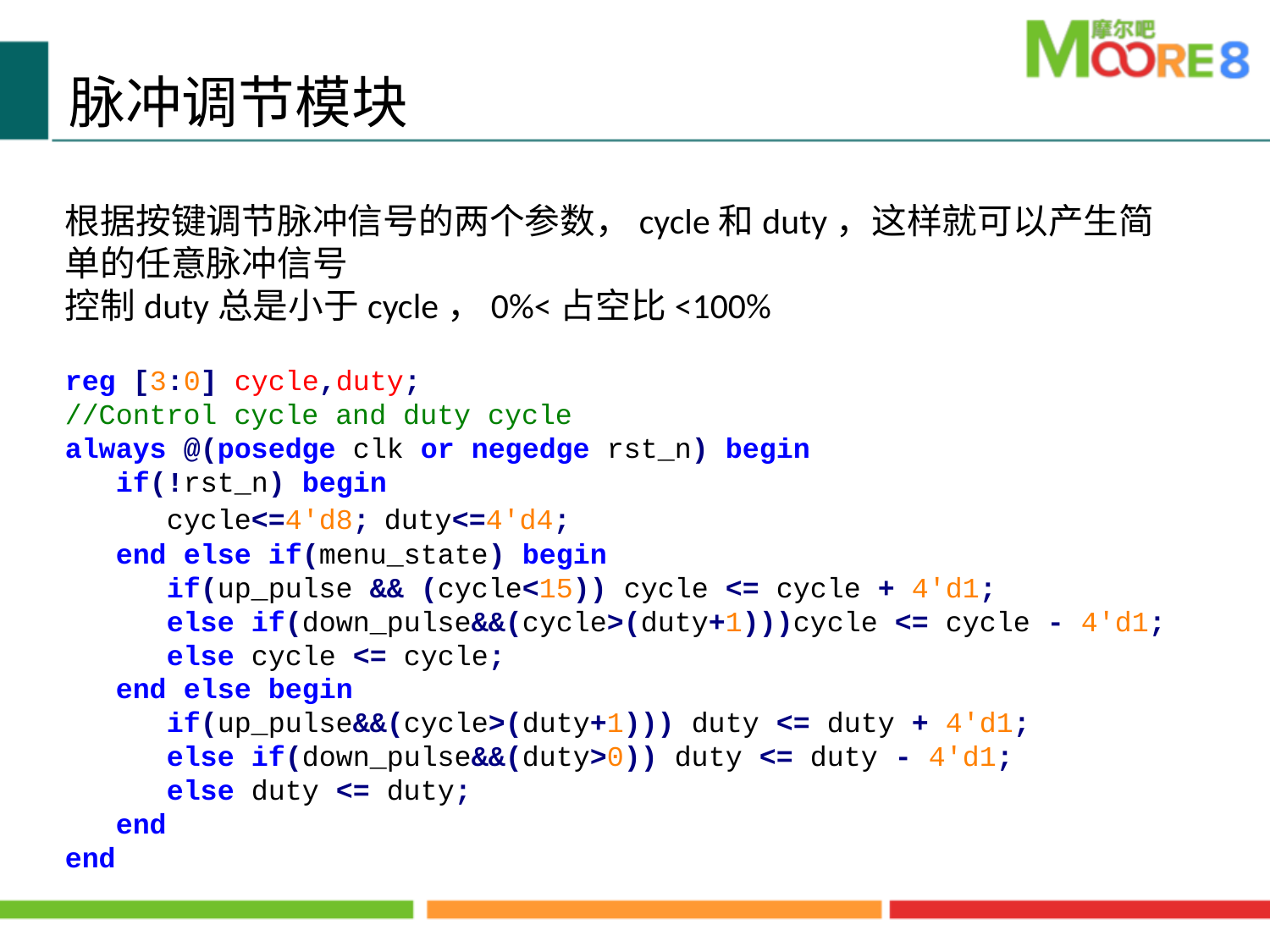

脉冲调节模块
根据按键调节脉冲信号的两个参数，cycle和duty，这样就可以产生简单的任意脉冲信号
控制duty总是小于cycle，0%<占空比<100%
reg [3:0] cycle,duty;
//Control cycle and duty cycle
always @(posedge clk or negedge rst_n) begin
   if(!rst_n) begin
      cycle<=4'd8;  duty<=4'd4;
   end else if(menu_state) begin
      if(up_pulse && (cycle<15)) cycle <= cycle + 4'd1;
      else if(down_pulse&&(cycle>(duty+1)))cycle <= cycle - 4'd1;
      else cycle <= cycle;
   end else begin
      if(up_pulse&&(cycle>(duty+1))) duty <= duty + 4'd1;
      else if(down_pulse&&(duty>0)) duty <= duty - 4'd1;
      else duty <= duty;
   end
end